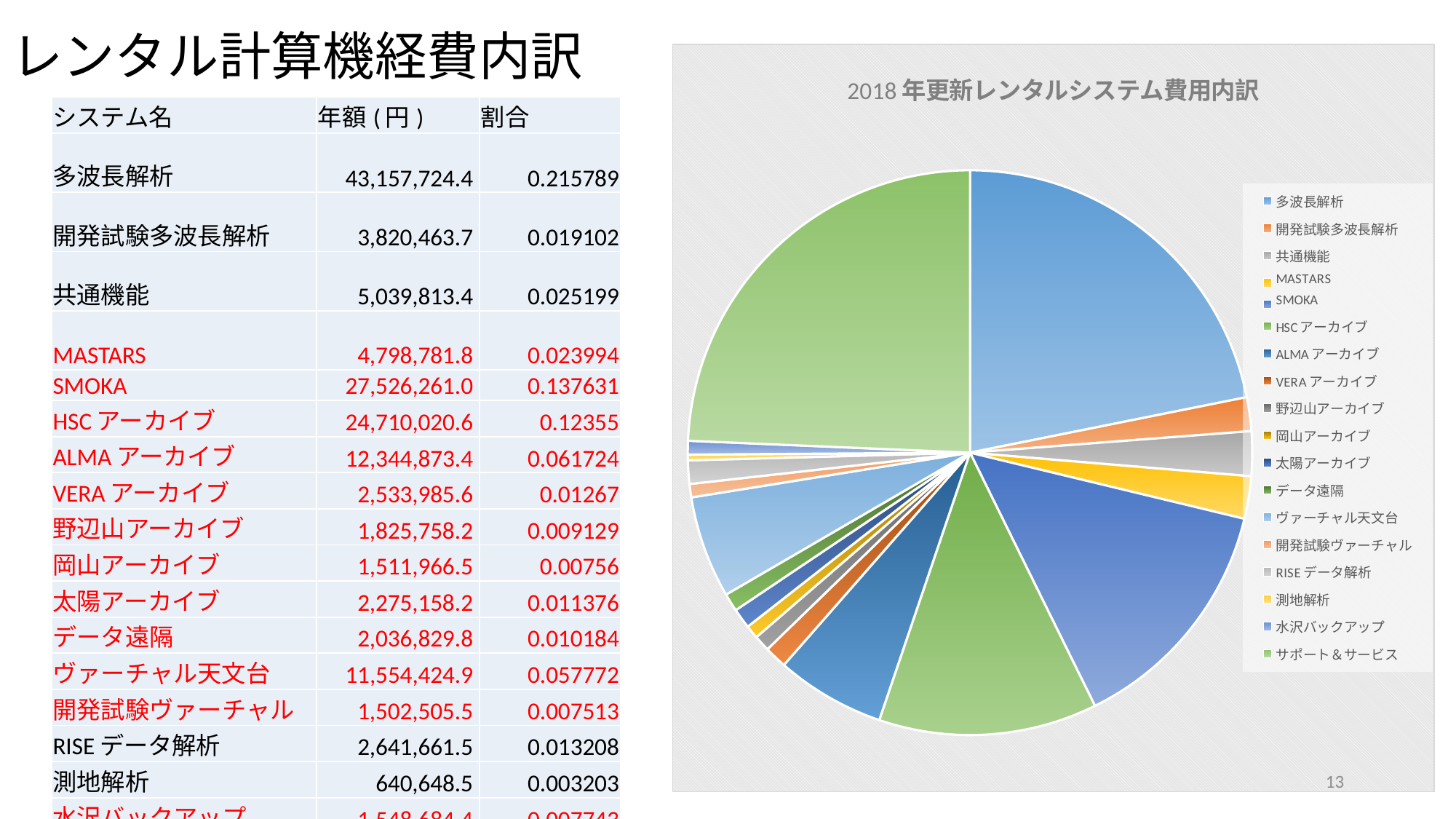

# レンタル計算機経費内訳

### Chart: 2018年更新レンタルシステム費用内訳

| Category |  |
|---|---|
| 多波長解析 | 43157724.40625316 |
| 開発試験多波長解析 | 3820463.7343155807 |
| 共通機能 | 5039813.391971845 |
| MASTARS | 4798781.776658303 |
| SMOKA | 27526260.995190255 |
| HSCアーカイブ | 24710020.570283804 |
| ALMAアーカイブ | 12344873.44150722 |
| VERAアーカイブ | 2533985.645478536 |
| 野辺山アーカイブ | 1825758.17020211 |
| 岡山アーカイブ | 1511966.5439107418 |
| 太陽アーカイブ | 2275158.2380063306 |
| データ遠隔 | 2036829.7809953706 |
| ヴァーチャル天文台 | 11554424.901193932 |
| 開発試験ヴァーチャル | 1502505.4898517055 |
| RISEデータ解析 | 2641661.4511980433 |
| 測地解析 | 640648.5177118817 |
| 水沢バックアップ | 1548684.4441874777 |
| サポート＆サービス | 48056147.60145385 |
| システム名 | 年額(円) | 割合 |
| --- | --- | --- |
| 多波長解析 | 43,157,724.4 | 0.215789 |
| 開発試験多波長解析 | 3,820,463.7 | 0.019102 |
| 共通機能 | 5,039,813.4 | 0.025199 |
| MASTARS | 4,798,781.8 | 0.023994 |
| SMOKA | 27,526,261.0 | 0.137631 |
| HSCアーカイブ | 24,710,020.6 | 0.12355 |
| ALMAアーカイブ | 12,344,873.4 | 0.061724 |
| VERAアーカイブ | 2,533,985.6 | 0.01267 |
| 野辺山アーカイブ | 1,825,758.2 | 0.009129 |
| 岡山アーカイブ | 1,511,966.5 | 0.00756 |
| 太陽アーカイブ | 2,275,158.2 | 0.011376 |
| データ遠隔 | 2,036,829.8 | 0.010184 |
| ヴァーチャル天文台 | 11,554,424.9 | 0.057772 |
| 開発試験ヴァーチャル | 1,502,505.5 | 0.007513 |
| RISEデータ解析 | 2,641,661.5 | 0.013208 |
| 測地解析 | 640,648.5 | 0.003203 |
| 水沢バックアップ | 1,548,684.4 | 0.007743 |
| サポート＆サービス | 48,056,147.6 | 0.240281 |
13